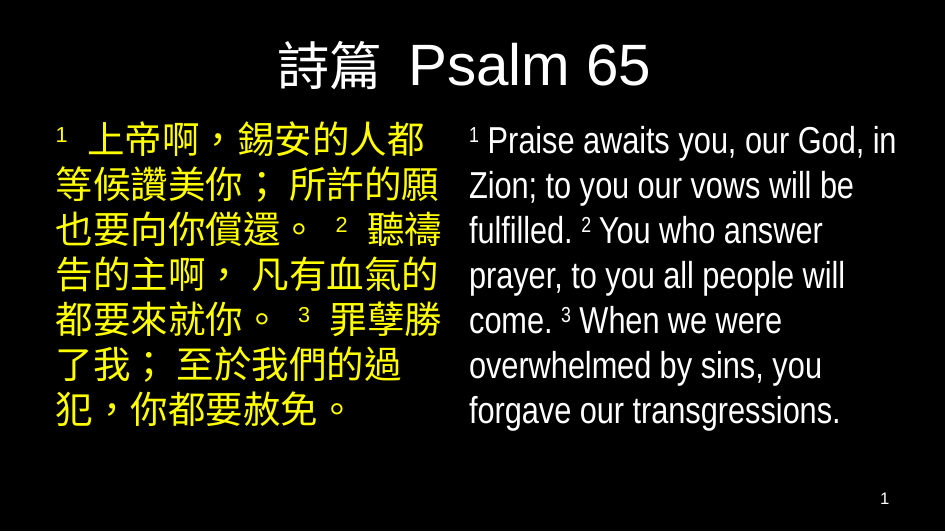

# 詩篇 Psalm 65
1 上帝啊，錫安的人都等候讚美你； 所許的願也要向你償還。 2 聽禱告的主啊， 凡有血氣的都要來就你。 3 罪孽勝了我； 至於我們的過犯，你都要赦免。
1 Praise awaits you, our God, in Zion; to you our vows will be fulfilled. 2 You who answer prayer, to you all people will come. 3 When we were overwhelmed by sins, you forgave our transgressions.
1